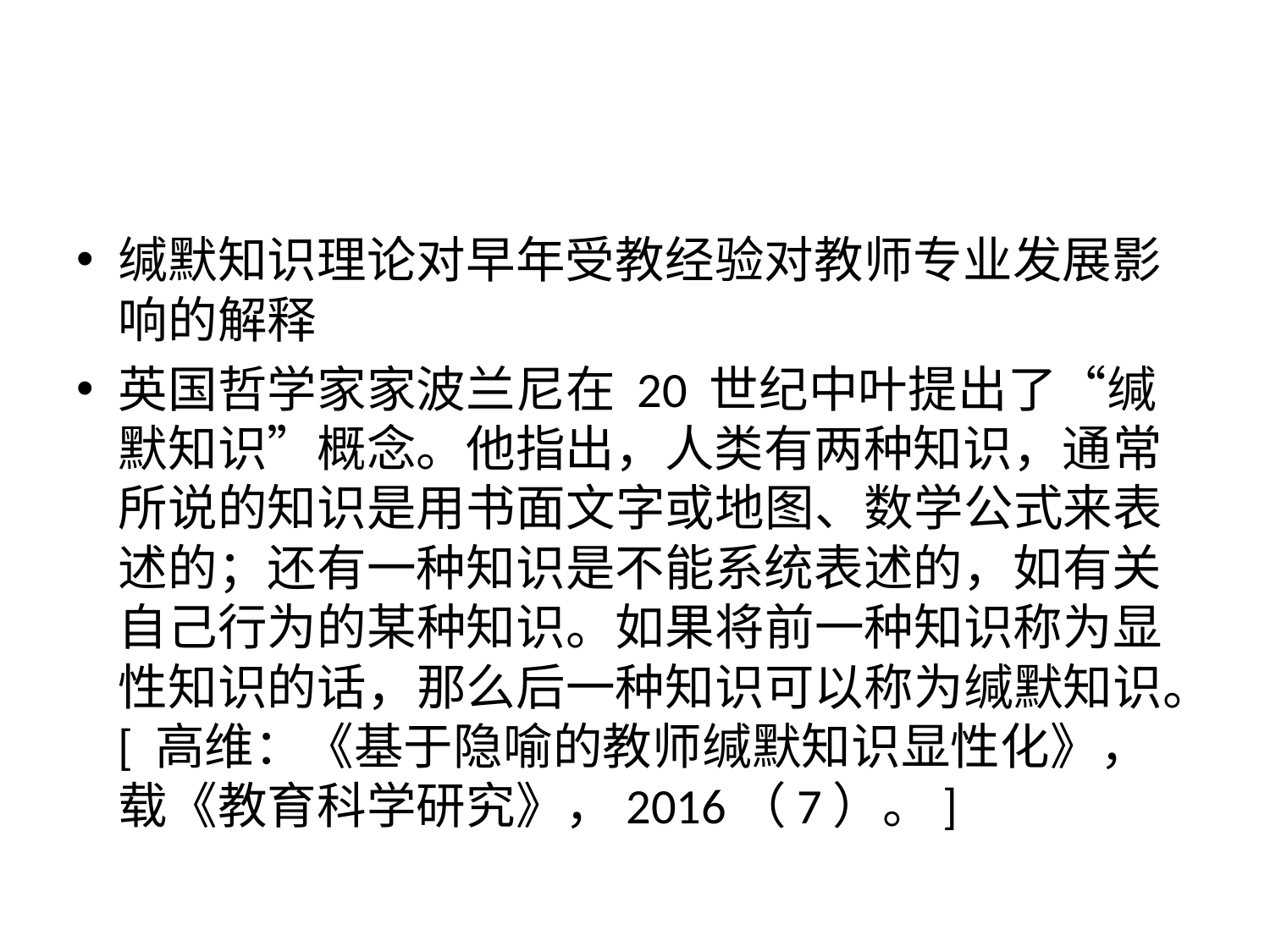

#
缄默知识理论对早年受教经验对教师专业发展影响的解释
英国哲学家家波兰尼在 20 世纪中叶提出了“缄默知识”概念。他指出，人类有两种知识，通常所说的知识是用书面文字或地图、数学公式来表述的；还有一种知识是不能系统表述的，如有关自己行为的某种知识。如果将前一种知识称为显性知识的话，那么后一种知识可以称为缄默知识。[ 高维：《基于隐喻的教师缄默知识显性化》，载《教育科学研究》，2016（7）。]